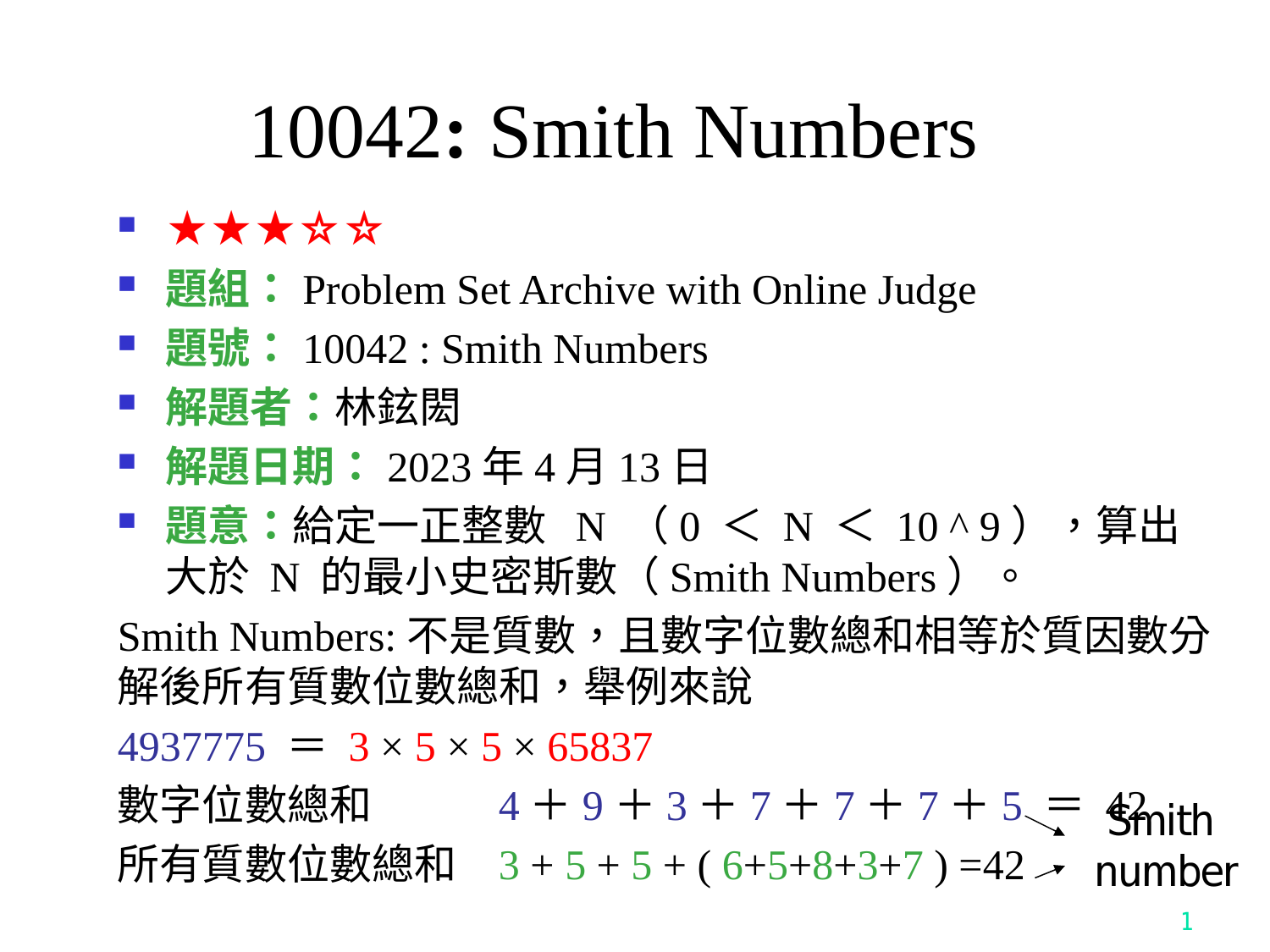

# 10042: Smith Numbers
★★★☆☆
題組：Problem Set Archive with Online Judge
題號：10042 : Smith Numbers
解題者：林鉉閎
解題日期：2023年4月13日
題意：給定一正整數  N （0 ＜ N ＜ 10 ^ 9），算出大於 N 的最小史密斯數（Smith Numbers）。
Smith Numbers:不是質數，且數字位數總和相等於質因數分解後所有質數位數總和，舉例來說
4937775 ＝ 3 × 5 × 5 × 65837
數字位數總和	4＋9＋3＋7＋7＋7＋5 ＝ 42
所有質數位數總和	3 + 5 + 5 + ( 6+5+8+3+7 ) =42
 Smith number
1